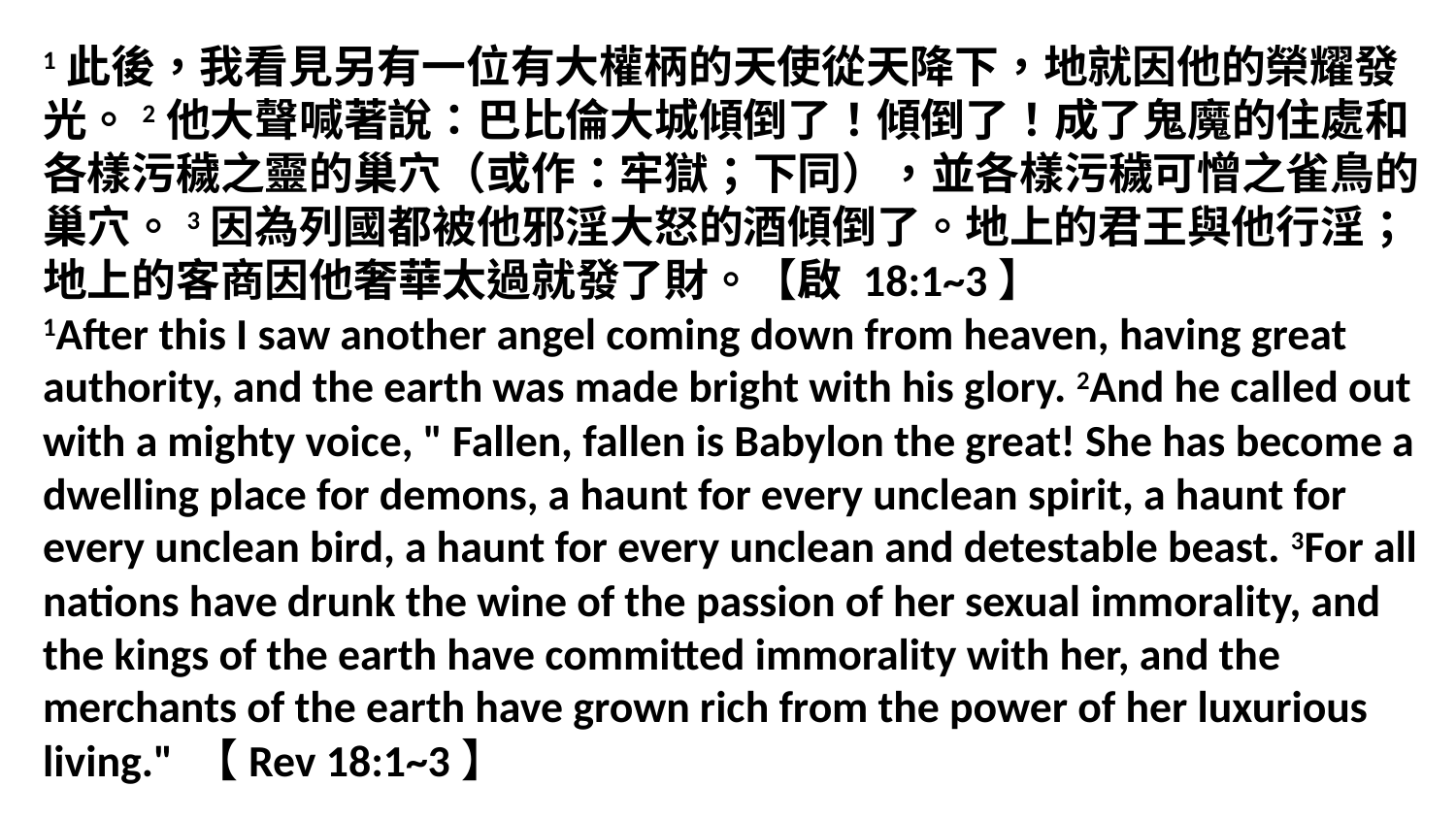

1此後，我看見另有一位有大權柄的天使從天降下，地就因他的榮耀發光。2他大聲喊著說：巴比倫大城傾倒了！傾倒了！成了鬼魔的住處和各樣污穢之靈的巢穴（或作：牢獄；下同），並各樣污穢可憎之雀鳥的巢穴。3因為列國都被他邪淫大怒的酒傾倒了。地上的君王與他行淫；地上的客商因他奢華太過就發了財。【啟 18:1~3】
1After this I saw another angel coming down from heaven, having great authority, and the earth was made bright with his glory. 2And he called out with a mighty voice, " Fallen, fallen is Babylon the great! She has become a dwelling place for demons, a haunt for every unclean spirit, a haunt for every unclean bird, a haunt for every unclean and detestable beast. 3For all nations have drunk the wine of the passion of her sexual immorality, and the kings of the earth have committed immorality with her, and the merchants of the earth have grown rich from the power of her luxurious living." 【Rev 18:1~3】